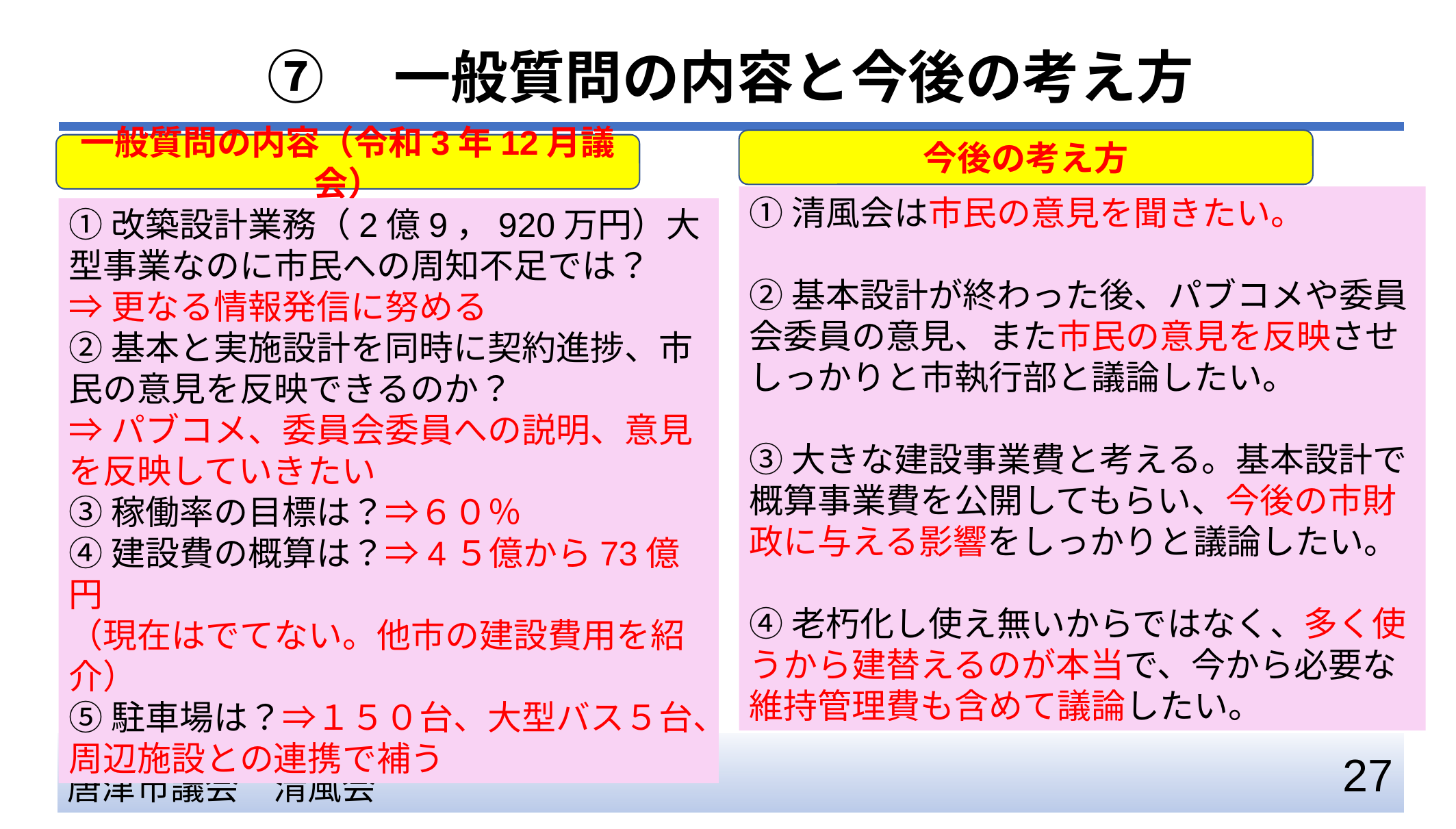

# ⑦　一般質問の内容と今後の考え方
今後の考え方
一般質問の内容（令和3年12月議会）
①清風会は市民の意見を聞きたい。

②基本設計が終わった後、パブコメや委員会委員の意見、また市民の意見を反映させしっかりと市執行部と議論したい。

③大きな建設事業費と考える。基本設計で概算事業費を公開してもらい、今後の市財政に与える影響をしっかりと議論したい。

④老朽化し使え無いからではなく、多く使うから建替えるのが本当で、今から必要な維持管理費も含めて議論したい。
①改築設計業務（2億9，920万円）大型事業なのに市民への周知不足では？
⇒更なる情報発信に努める
②基本と実施設計を同時に契約進捗、市民の意見を反映できるのか？
⇒パブコメ、委員会委員への説明、意見を反映していきたい
③稼働率の目標は？⇒６０％
④建設費の概算は？⇒4５億から73億円
（現在はでてない。他市の建設費用を紹介）
⑤駐車場は？⇒１５０台、大型バス５台、周辺施設との連携で補う
「あなた」と一歩、唐津を前に進める
唐津市議会　清風会
27